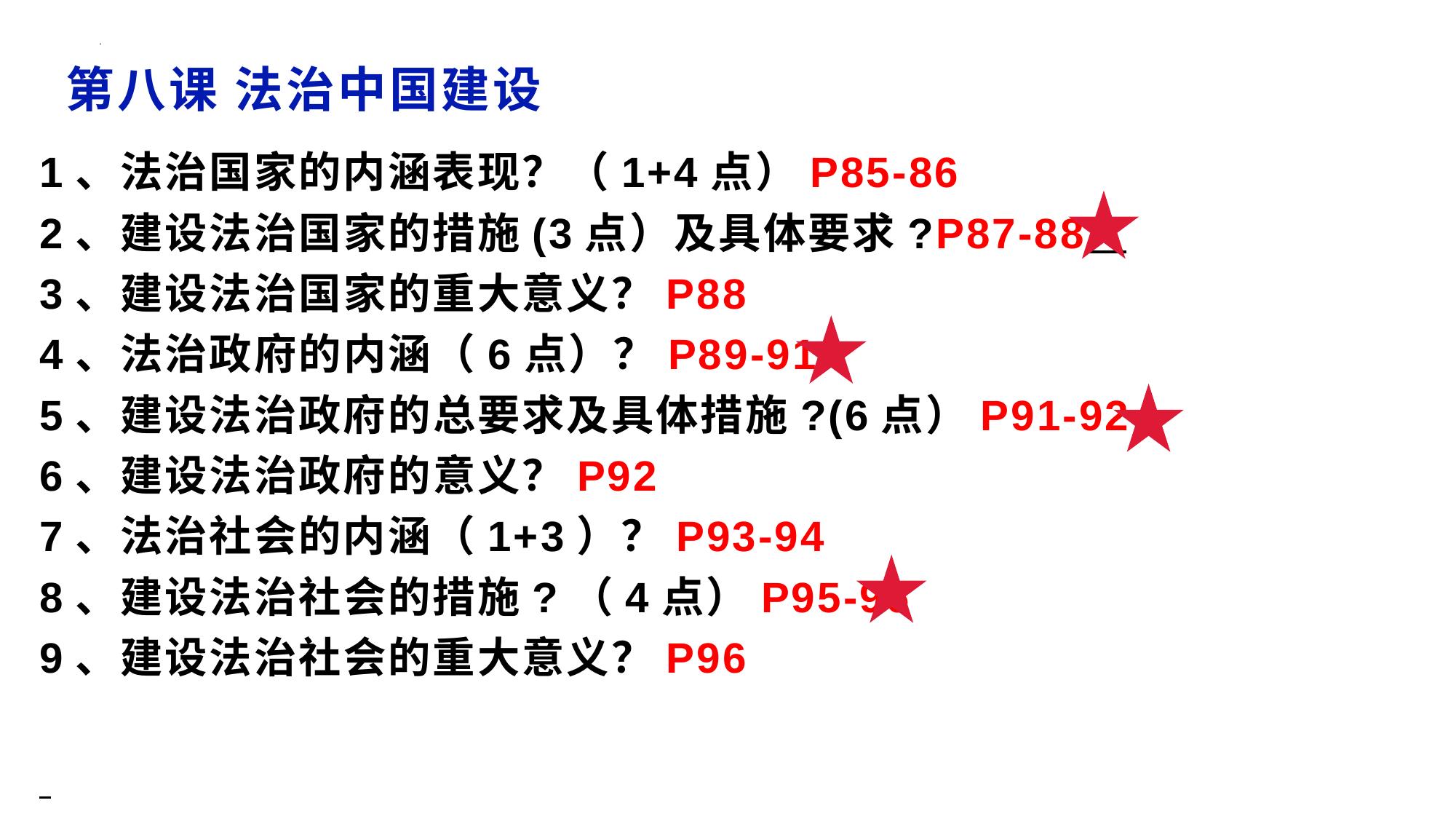

# 第八课 法治中国建设
1、法治国家的内涵表现？（1+4点）P85-86
2、建设法治国家的措施(3点）及具体要求?P87-88
3、建设法治国家的重大意义？P88
4、法治政府的内涵（6点）？P89-91
5、建设法治政府的总要求及具体措施?(6点）P91-92
6、建设法治政府的意义？P92
7、法治社会的内涵（1+3）？P93-94
8、建设法治社会的措施?（4点）P95-96
9、建设法治社会的重大意义？P96